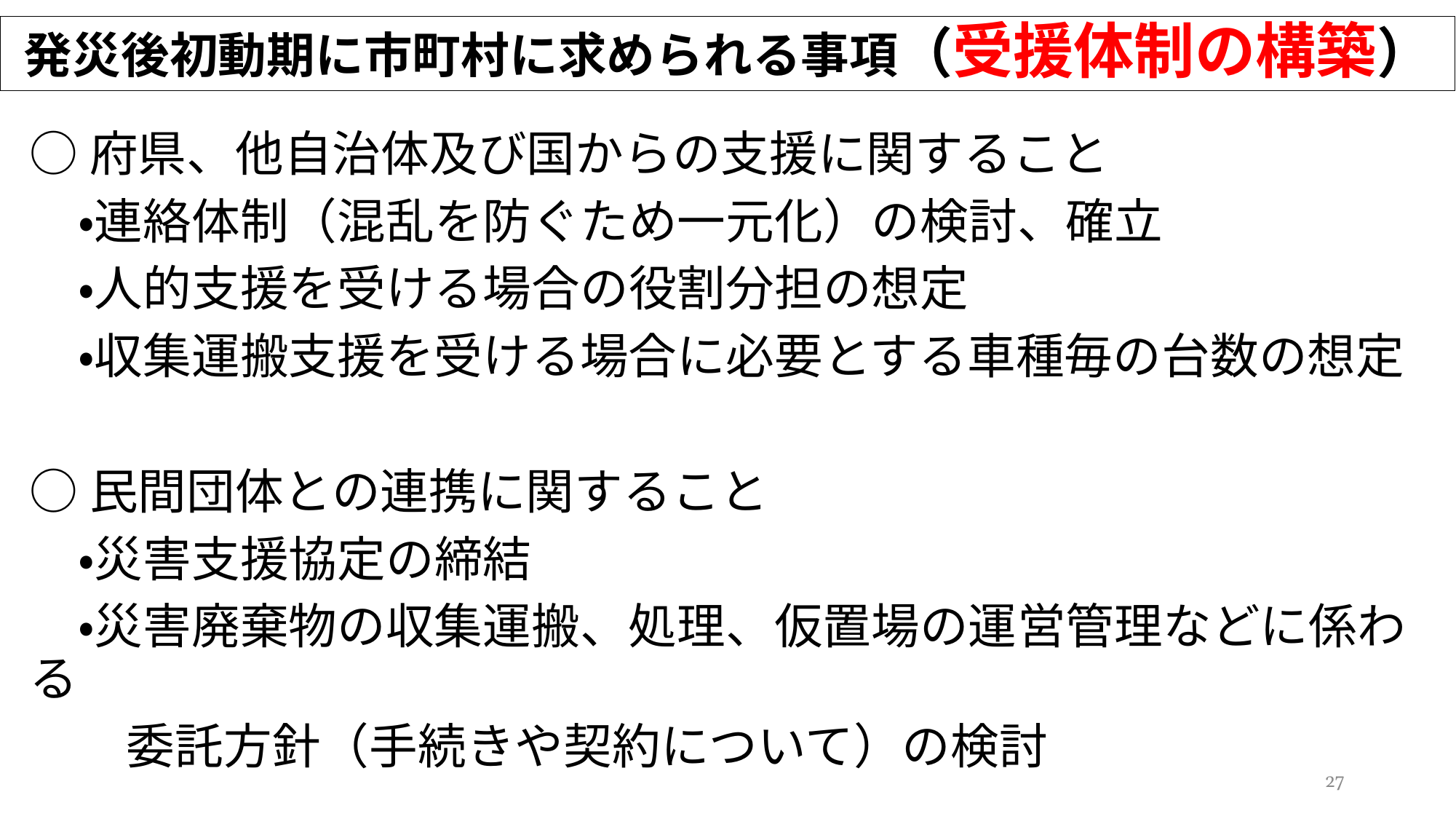

# 発災後初動期に市町村に求められる事項（受援体制の構築）
○府県、他自治体及び国からの支援に関すること
　・連絡体制（混乱を防ぐため一元化）の検討、確立
　・人的支援を受ける場合の役割分担の想定
　・収集運搬支援を受ける場合に必要とする車種毎の台数の想定

○民間団体との連携に関すること
　・災害支援協定の締結
　・災害廃棄物の収集運搬、処理、仮置場の運営管理などに係わる
　　委託方針（手続きや契約について）の検討
27